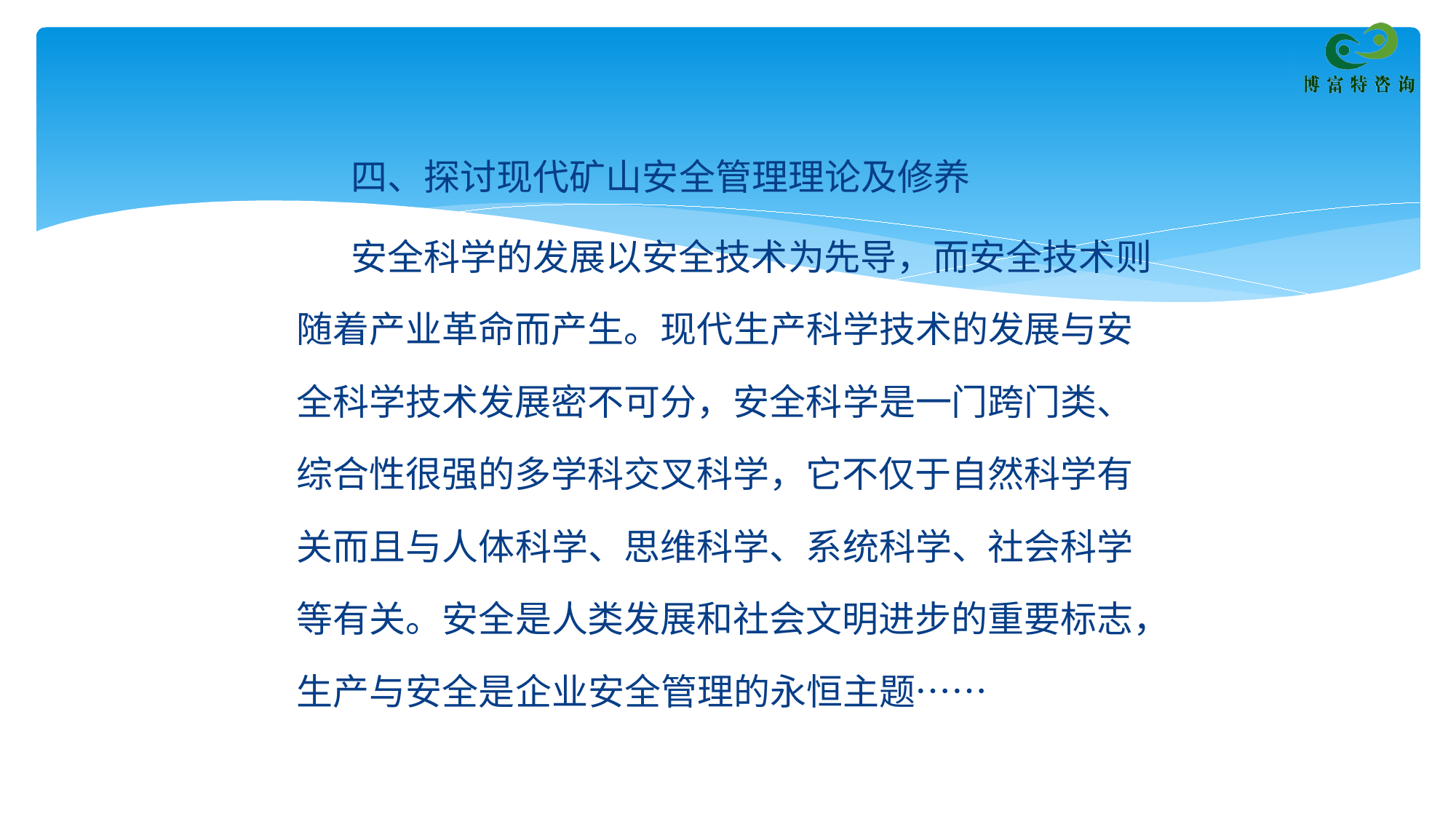

四、探讨现代矿山安全管理理论及修养
安全科学的发展以安全技术为先导，而安全技术则随着产业革命而产生。现代生产科学技术的发展与安全科学技术发展密不可分，安全科学是一门跨门类、综合性很强的多学科交叉科学，它不仅于自然科学有关而且与人体科学、思维科学、系统科学、社会科学等有关。安全是人类发展和社会文明进步的重要标志，生产与安全是企业安全管理的永恒主题……